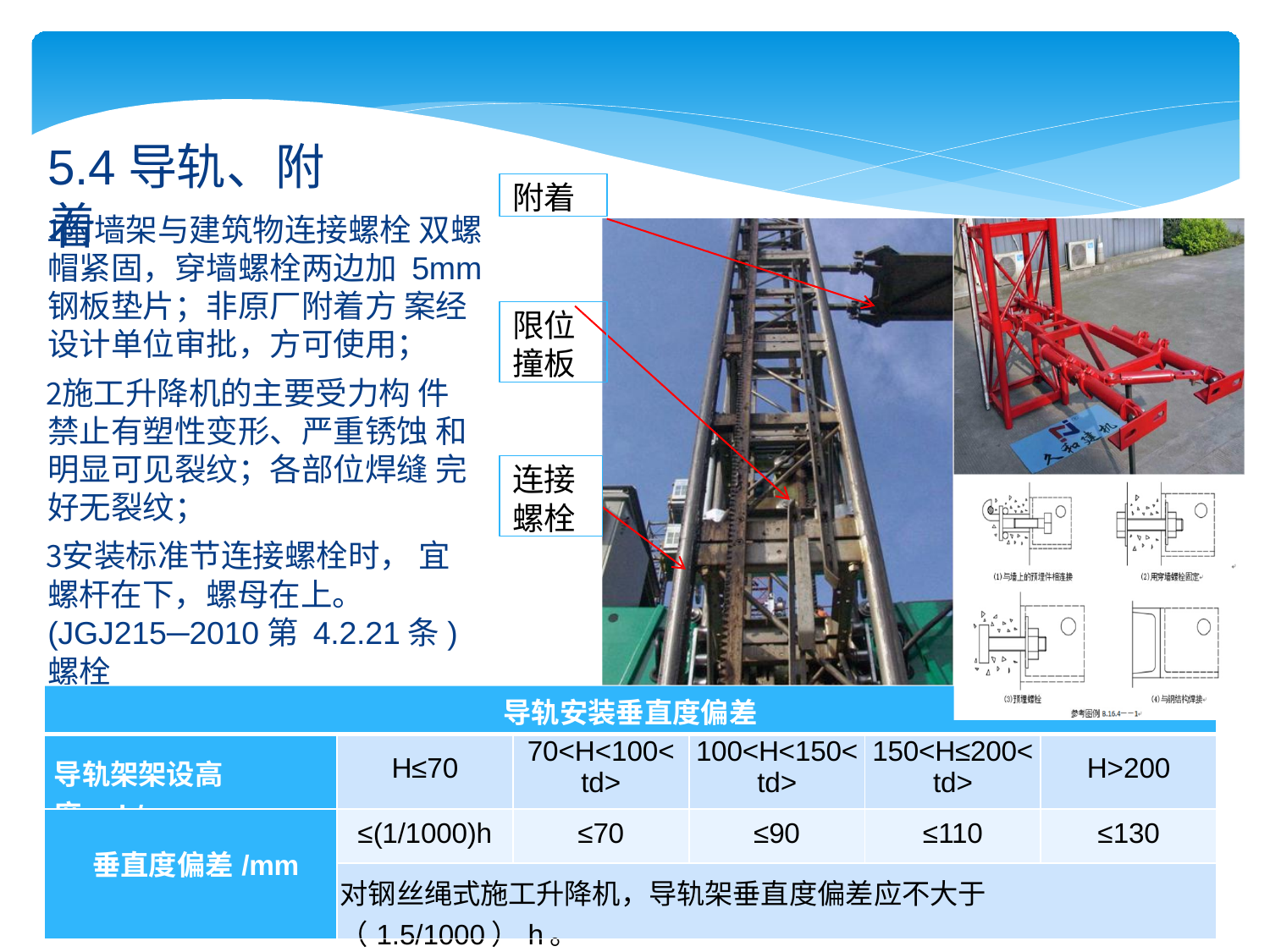

# 5.4导轨、附着
附着
附墙架与建筑物连接螺栓 双螺帽紧固，穿墙螺栓两边加 5mm钢板垫片；非原厂附着方 案经设计单位审批，方可使用；
施工升降机的主要受力构 件禁止有塑性变形、严重锈蚀 和明显可见裂纹；各部位焊缝 完好无裂纹；
安装标准节连接螺栓时， 宜螺杆在下，螺母在上。 (JGJ215─2010第 4.2.21条) 螺栓
装防松动垫片或双螺帽紧固；

限位
撞板

连接
螺栓

| 导轨安装垂直度偏差 |  |  |  |  |  |
| --- | --- | --- | --- | --- | --- |
| 导轨架架设高度，h/m | H≤70 | 70<H<100< td> | 100<H<150< td> | 150<H≤200< td> | H>200 |
| 垂直度偏差/mm | ≤(1/1000)h | ≤70 | ≤90 | ≤110 | ≤130 |
|  | 对钢丝绳式施工升降机，导轨架垂直度偏差应不大于（1.5/1000）h。 |  |  |  |  |